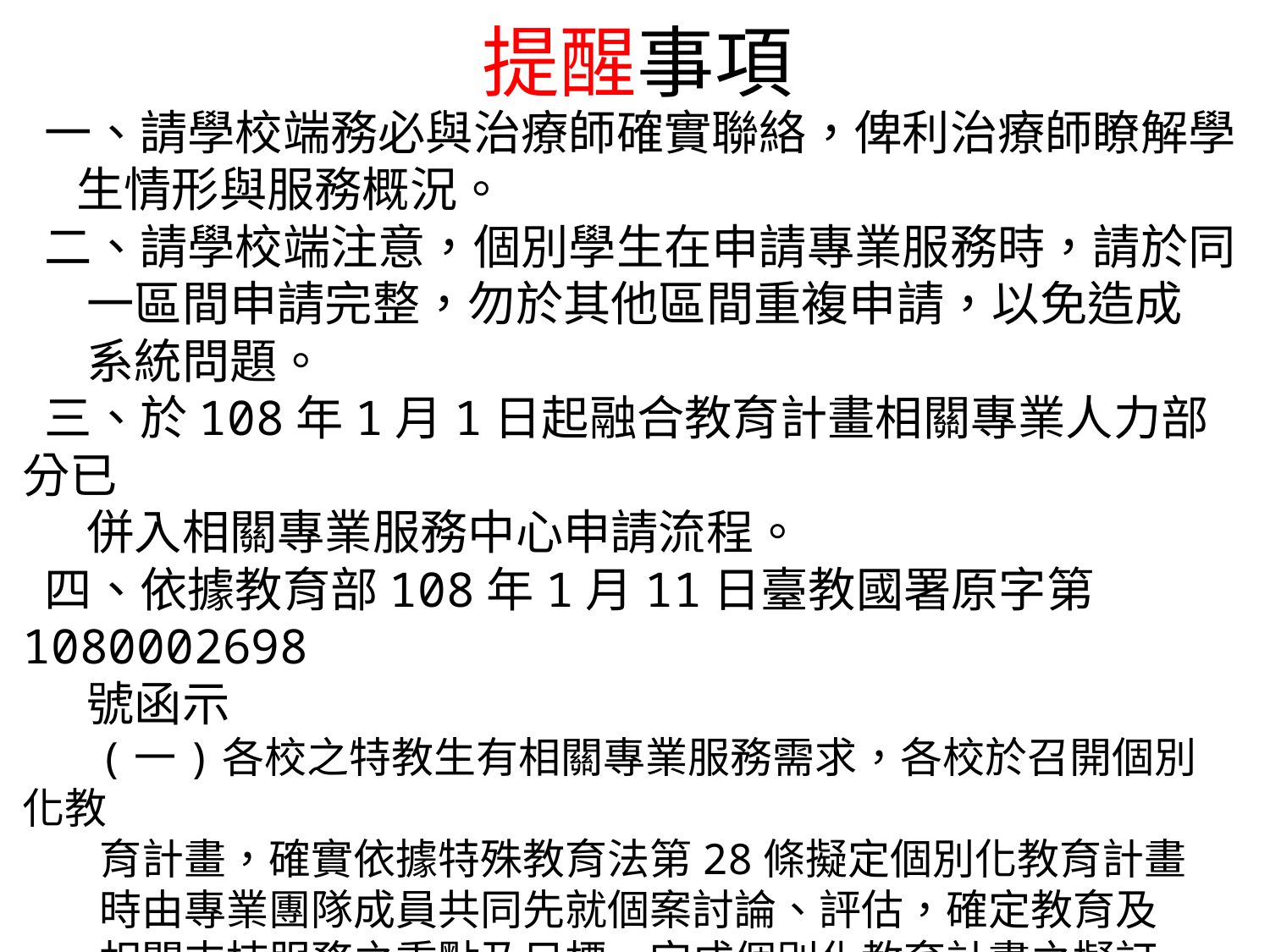

# 提醒事項
 一、請學校端務必與治療師確實聯絡，俾利治療師瞭解學
    生情形與服務概況。
 二、請學校端注意，個別學生在申請專業服務時，請於同
     一區間申請完整，勿於其他區間重複申請，以免造成
     系統問題。
 三、於108年1月1日起融合教育計畫相關專業人力部分已
     併入相關專業服務中心申請流程。
 四、依據教育部108年1月11日臺教國署原字第1080002698
     號函示
   (一)各校之特教生有相關專業服務需求，各校於召開個別化教
       育計畫，確實依據特殊教育法第28條擬定個別化教育計畫
       時由專業團隊成員共同先就個案討論、評估，確定教育及
       相關支持服務之重點及目標，完成個別化教育計畫之擬訂，
       並徵詢其學生及法定代理人之同意，以便申請專業團隊服
       務作業。